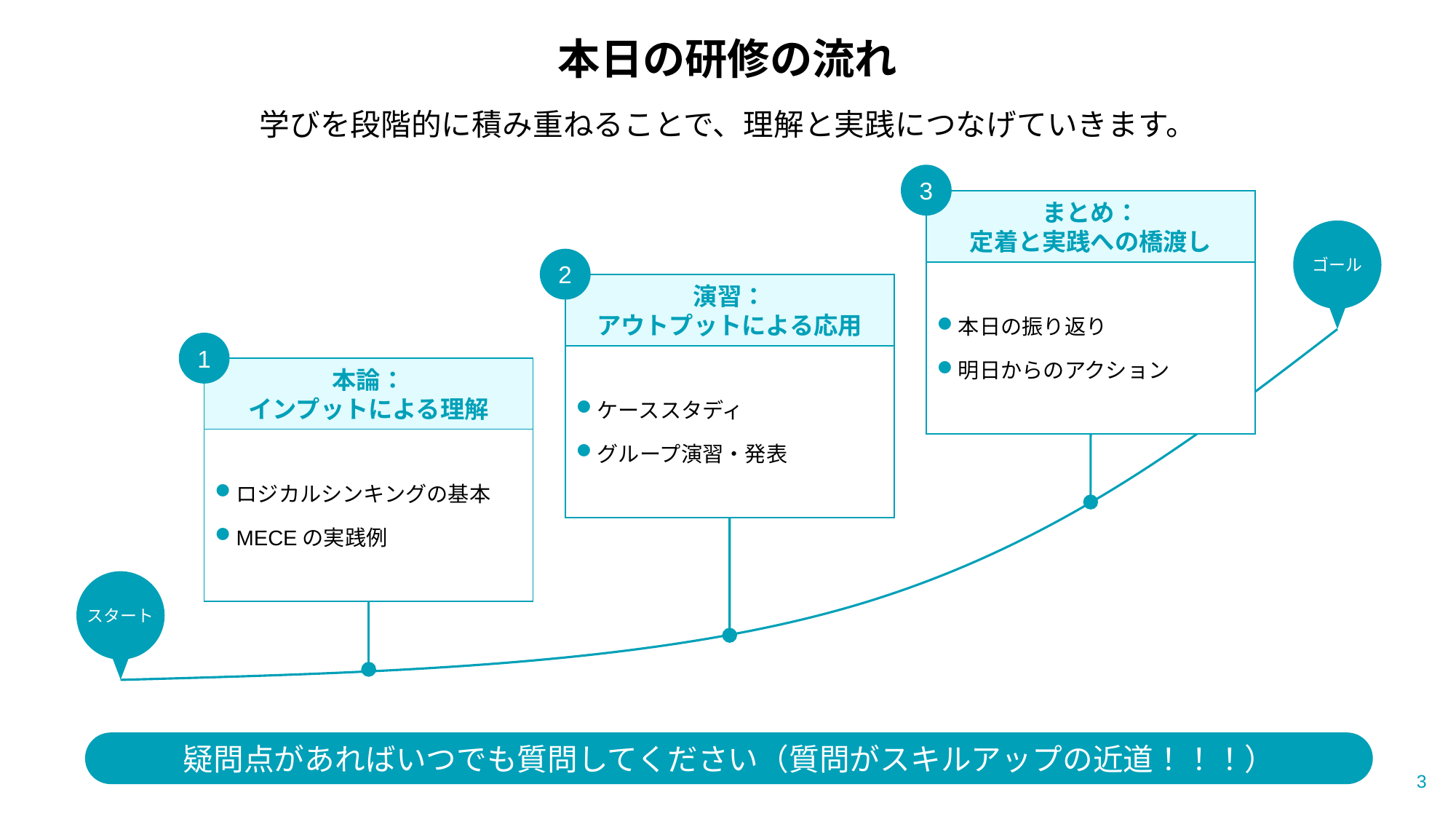

本日の研修の流れ
学びを段階的に積み重ねることで、理解と実践につなげていきます。
3
まとめ：
定着と実践への橋渡し
ゴール
2
本日の振り返り
明日からのアクション
演習：
アウトプットによる応用

1
ケーススタディ
グループ演習・発表
本論：
インプットによる理解
ロジカルシンキングの基本
MECEの実践例
スタート

疑問点があればいつでも質問してください（質問がスキルアップの近道！！！）
3